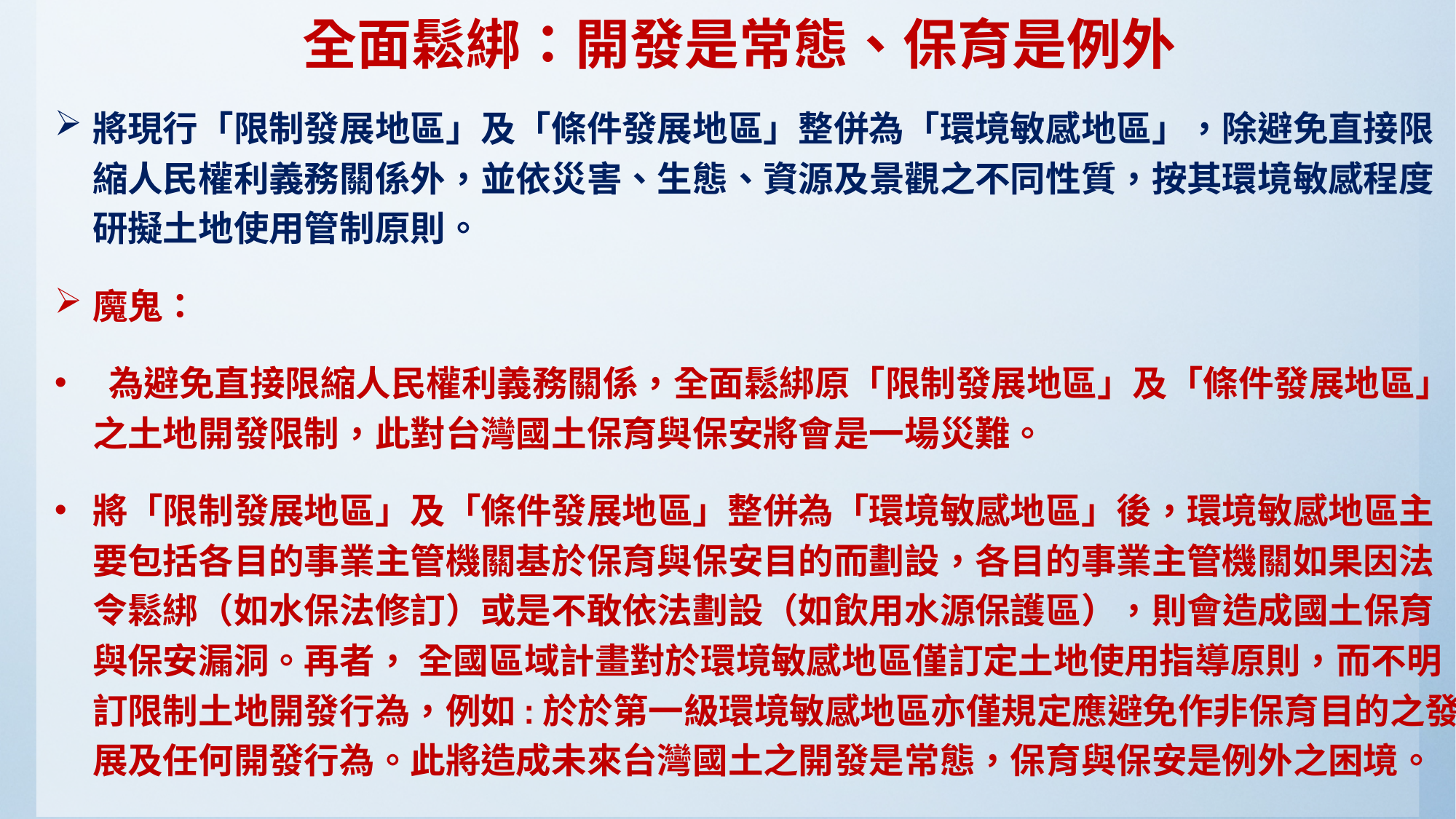

# 全面鬆綁：開發是常態、保育是例外
將現行「限制發展地區」及「條件發展地區」整併為「環境敏感地區」，除避免直接限縮人民權利義務關係外，並依災害、生態、資源及景觀之不同性質，按其環境敏感程度研擬土地使用管制原則。
魔鬼：
 為避免直接限縮人民權利義務關係，全面鬆綁原「限制發展地區」及「條件發展地區」之土地開發限制，此對台灣國土保育與保安將會是一場災難。
將「限制發展地區」及「條件發展地區」整併為「環境敏感地區」後，環境敏感地區主要包括各目的事業主管機關基於保育與保安目的而劃設，各目的事業主管機關如果因法令鬆綁（如水保法修訂）或是不敢依法劃設（如飲用水源保護區），則會造成國土保育與保安漏洞。再者， 全國區域計畫對於環境敏感地區僅訂定土地使用指導原則，而不明訂限制土地開發行為，例如:於於第一級環境敏感地區亦僅規定應避免作非保育目的之發展及任何開發行為。此將造成未來台灣國土之開發是常態，保育與保安是例外之困境。